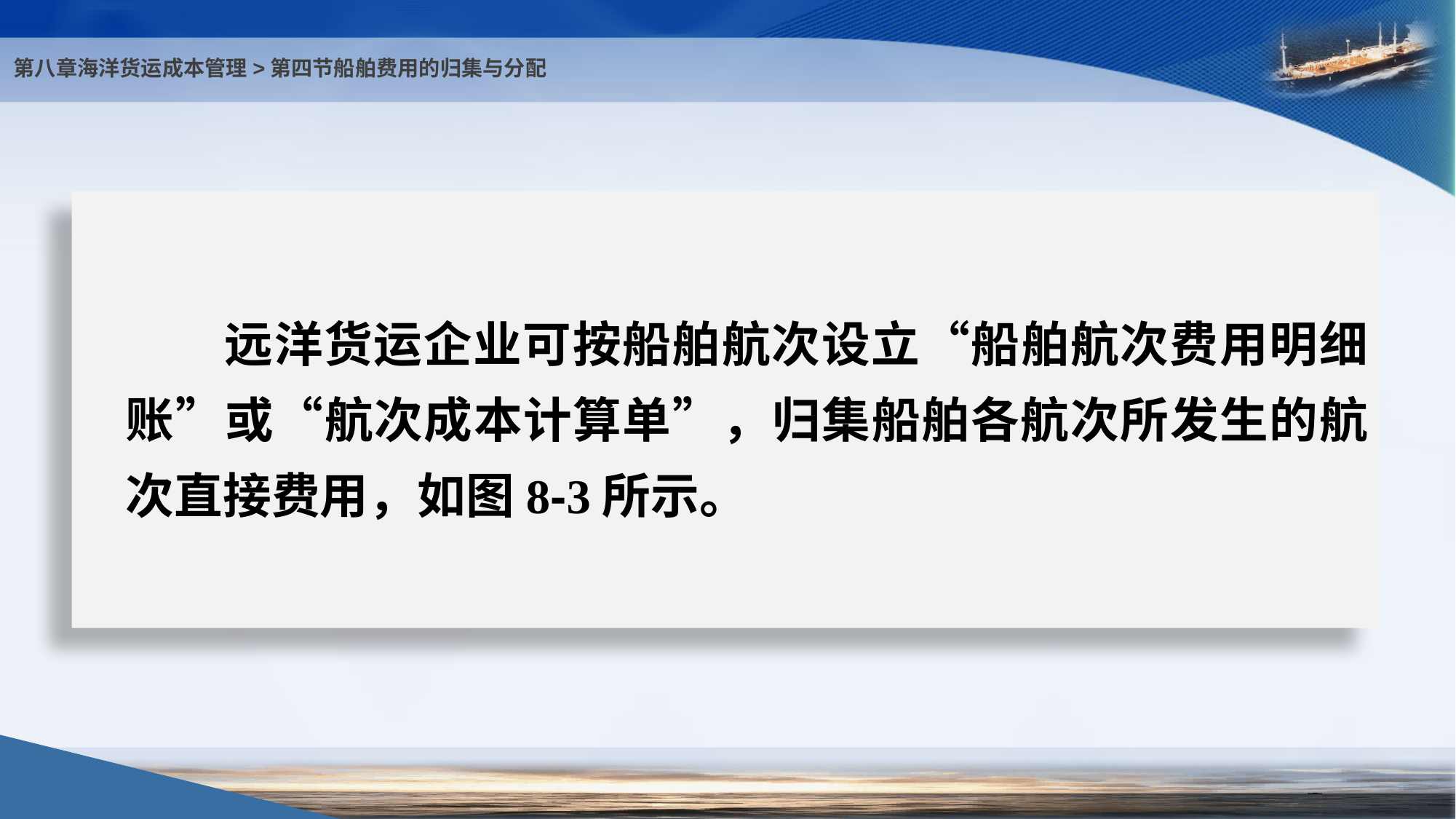

第八章海洋货运成本管理>第四节船舶费用的归集与分配
远洋货运企业可按船舶航次设立“船舶航次费用明细账”或“航次成本计算单”，归集船舶各航次所发生的航次直接费用，如图8-3所示。